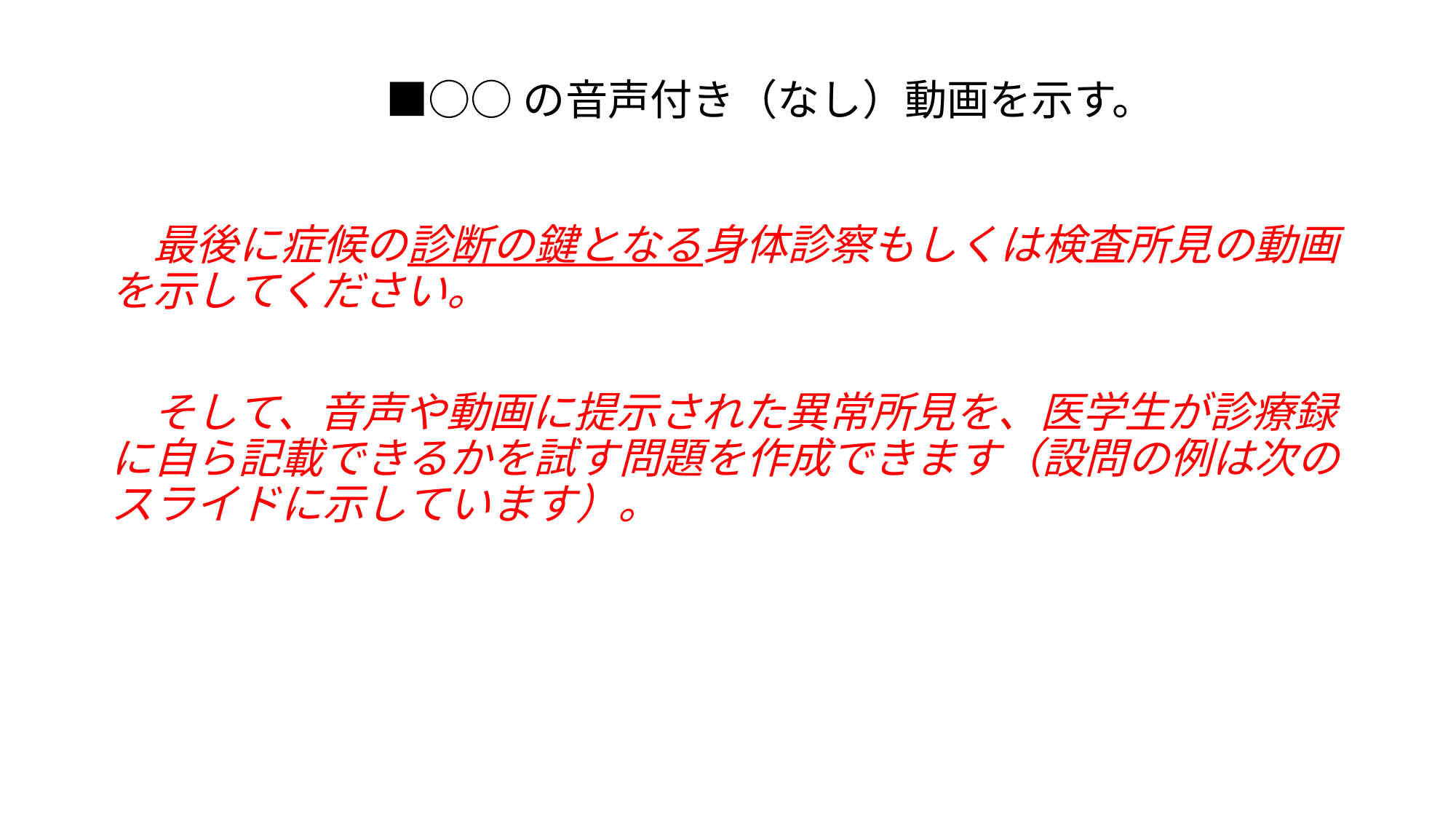

■○○の音声付き（なし）動画を示す。
　最後に症候の診断の鍵となる身体診察もしくは検査所見の動画を示してください。

　そして、音声や動画に提示された異常所見を、医学生が診療録に自ら記載できるかを試す問題を作成できます（設問の例は次のスライドに示しています）。